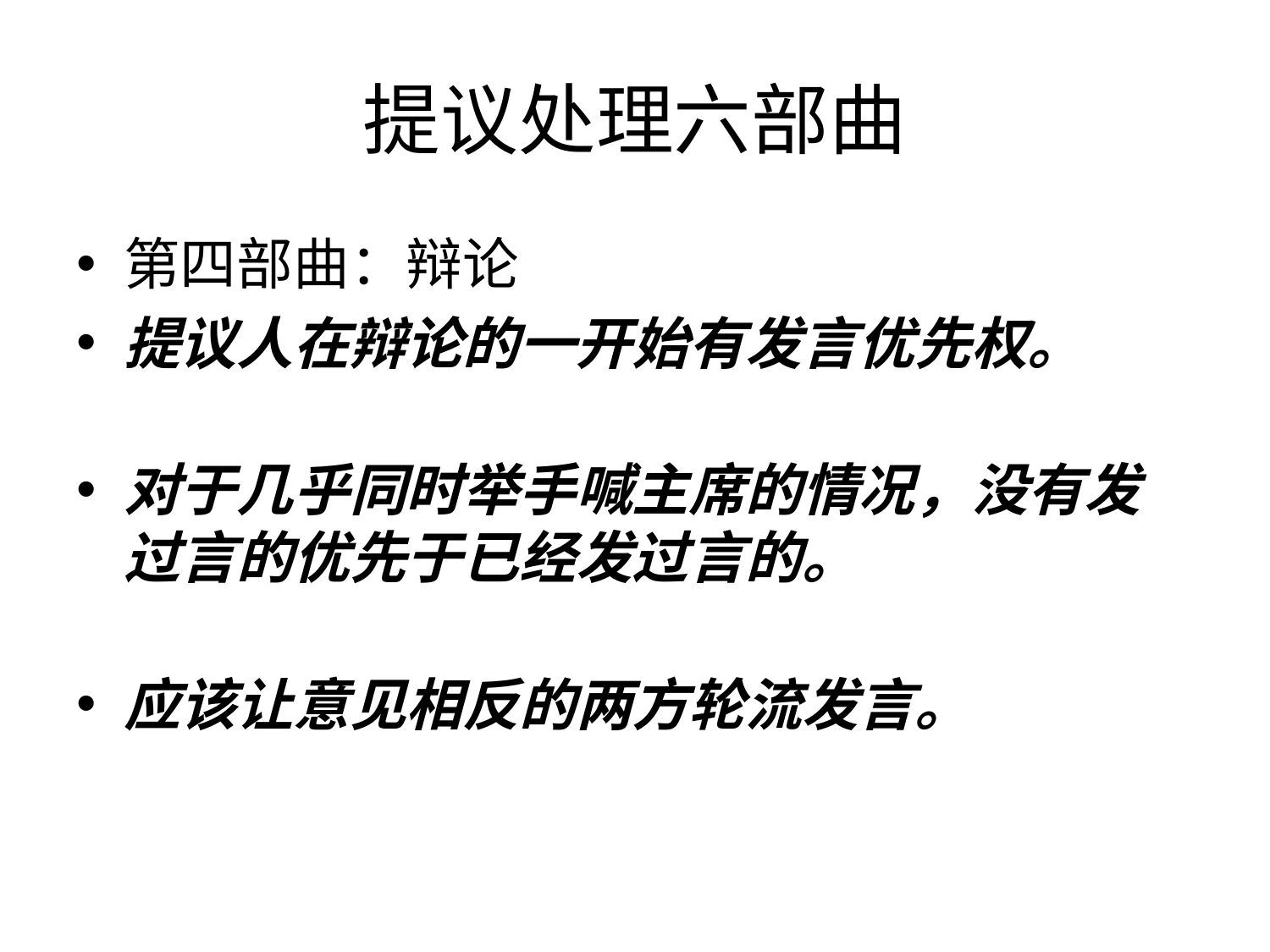

# 提议处理六部曲
第四部曲：辩论
提议人在辩论的一开始有发言优先权。
对于几乎同时举手喊主席的情况，没有发过言的优先于已经发过言的。
应该让意见相反的两方轮流发言。